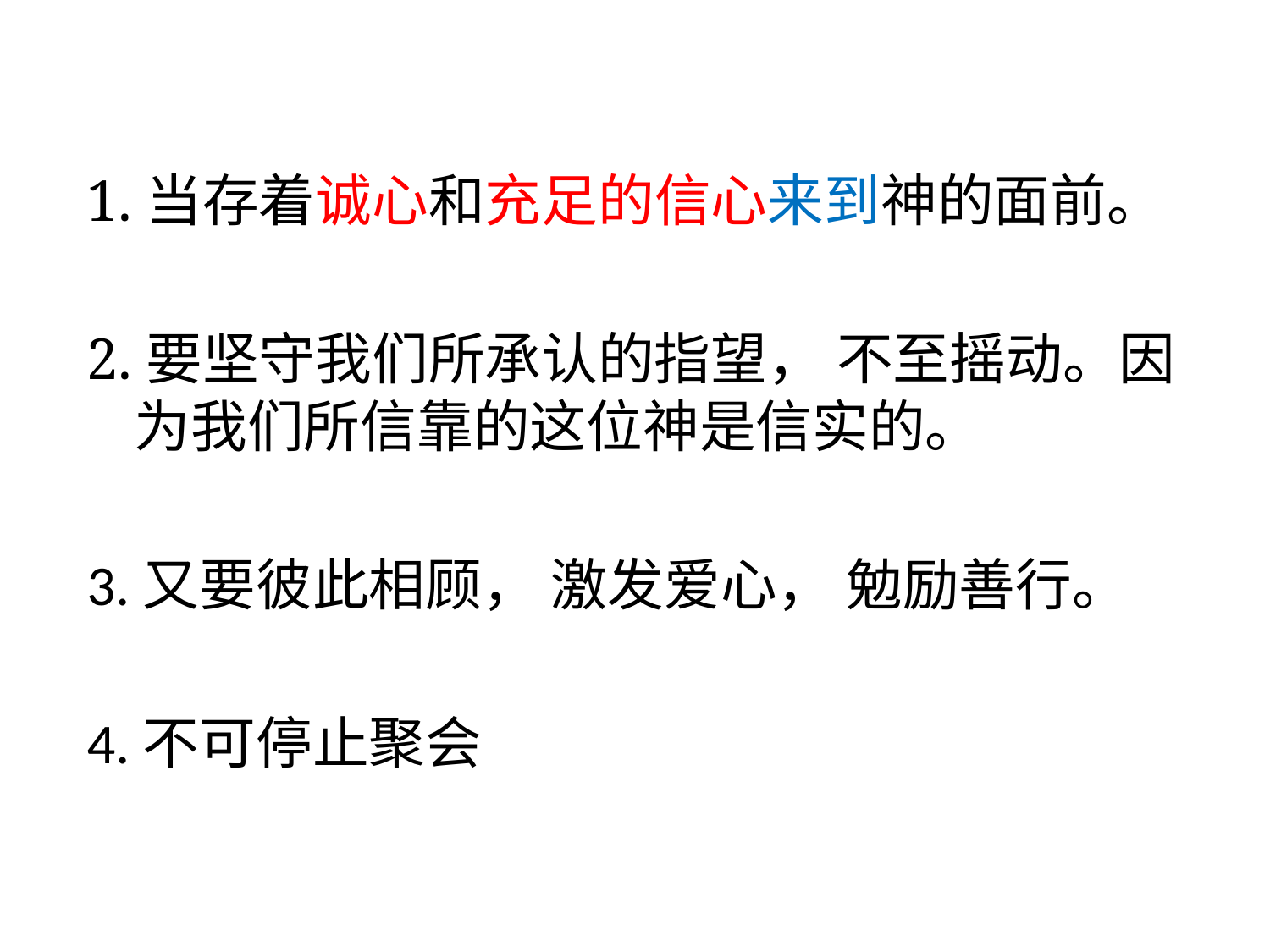

1.当存着诚心和充足的信心来到神的面前。

2.要坚守我们所承认的指望， 不至摇动。因为我们所信靠的这位神是信实的。

3.又要彼此相顾， 激发爱心， 勉励善行。

4.不可停止聚会